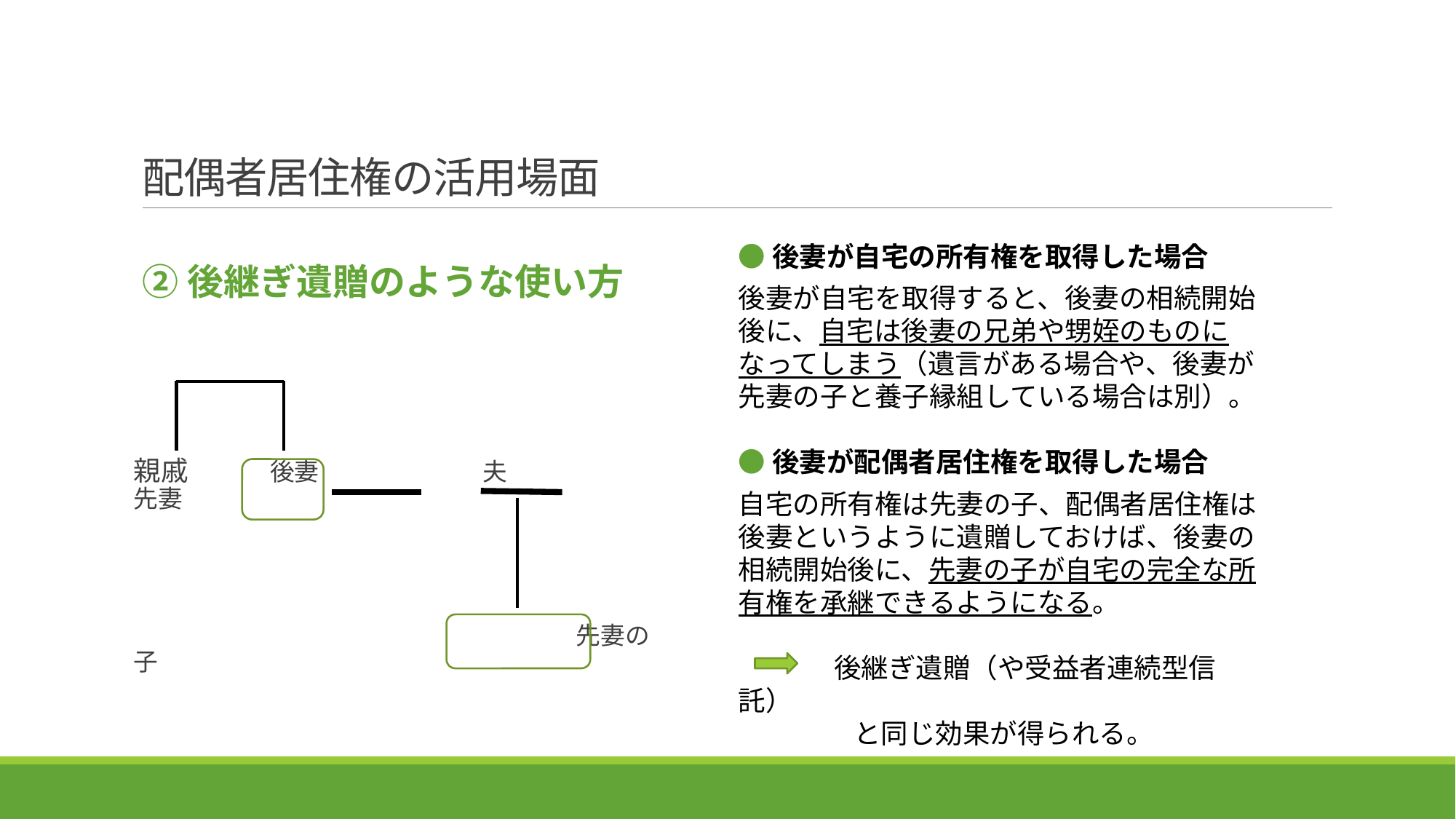

# 配偶者居住権の活用場面
②後継ぎ遺贈のような使い方

●後妻が自宅の所有権を取得した場合
後妻が自宅を取得すると、後妻の相続開始後に、自宅は後妻の兄弟や甥姪のものになってしまう（遺言がある場合や、後妻が先妻の子と養子縁組している場合は別）。

●後妻が配偶者居住権を取得した場合
自宅の所有権は先妻の子、配偶者居住権は後妻というように遺贈しておけば、後妻の相続開始後に、先妻の子が自宅の完全な所有権を承継できるようになる。

          　後継ぎ遺贈（や受益者連続型信託）
　　　　 と同じ効果が得られる。

親戚　　　後妻　  　　　　　 夫　　　　　　先妻

　　　　　　　　　　　　　　　　　　先妻の子